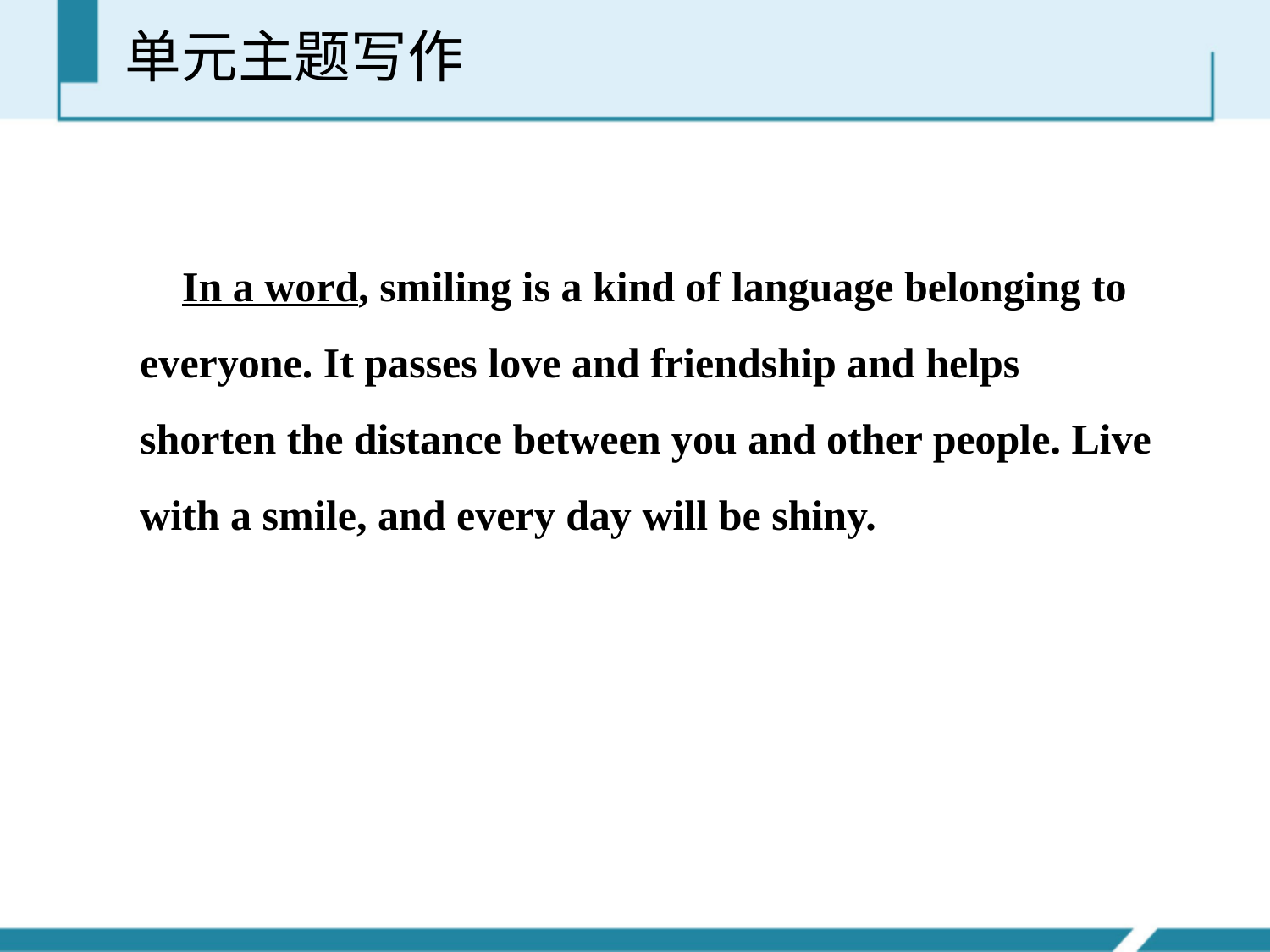

单元主题写作
    In a word, smiling is a kind of language belonging to everyone. It passes love and friendship and helps shorten the distance between you and other people. Live with a smile, and every day will be shiny.